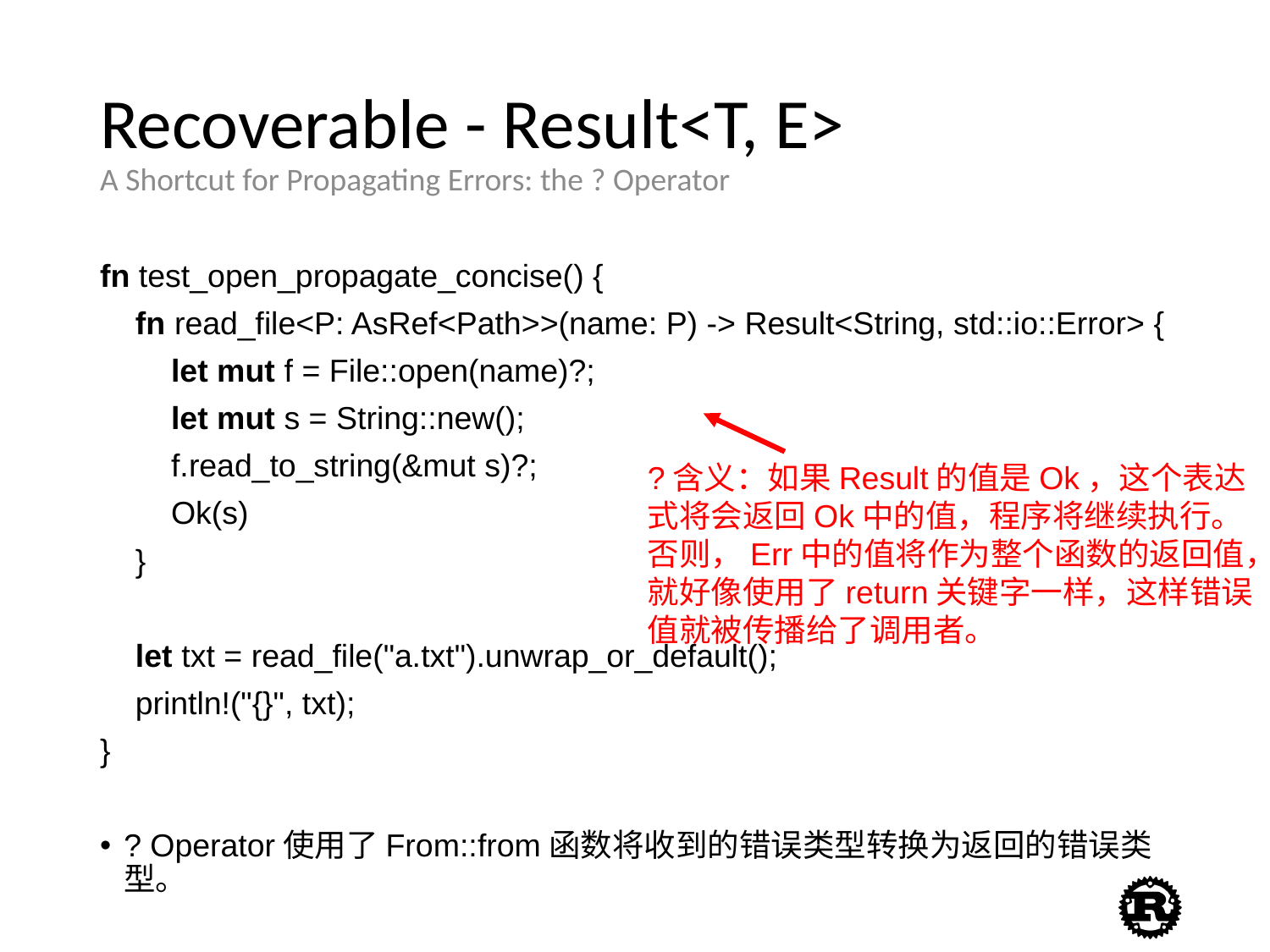

# Recoverable - Result<T, E> A Shortcut for Propagating Errors: the ? Operator
fn test_open_propagate_concise() {
    fn read_file<P: AsRef<Path>>(name: P) -> Result<String, std::io::Error> {
        let mut f = File::open(name)?;
        let mut s = String::new();
        f.read_to_string(&mut s)?;
        Ok(s)
    }

    let txt = read_file("a.txt").unwrap_or_default();
    println!("{}", txt);
}

? Operator使用了From::from函数将收到的错误类型转换为返回的错误类型。
?含义：如果Result的值是Ok，这个表达式将会返回Ok中的值，程序将继续执行。否则，Err中的值将作为整个函数的返回值，就好像使用了return关键字一样，这样错误值就被传播给了调用者。